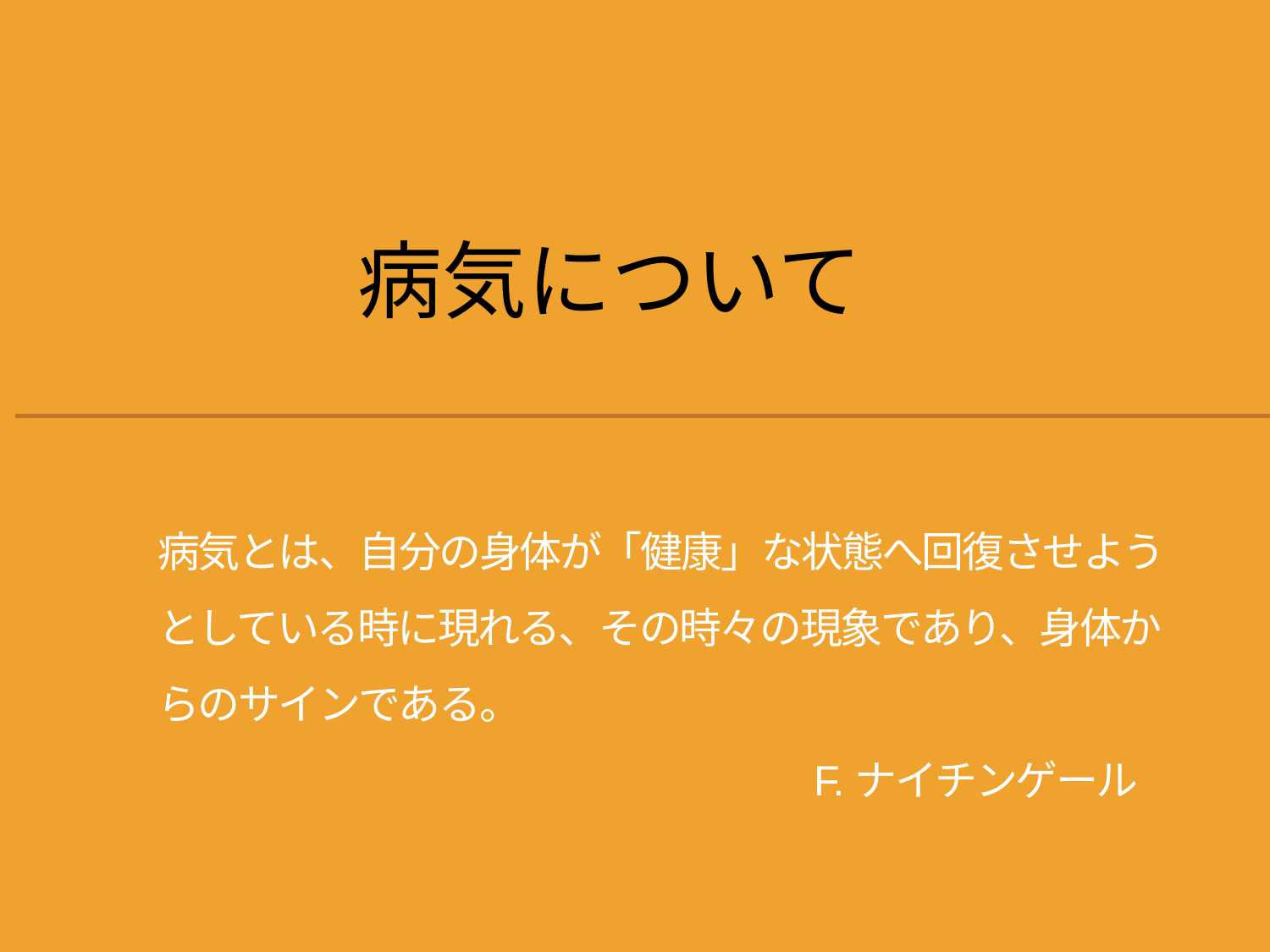

病気について
# 病気とは、自分の身体が「健康」な状態へ回復させようとしている時に現れる、その時々の現象であり、身体からのサインである。 　　　　　　　　　　　　　　　　F.ナイチンゲール